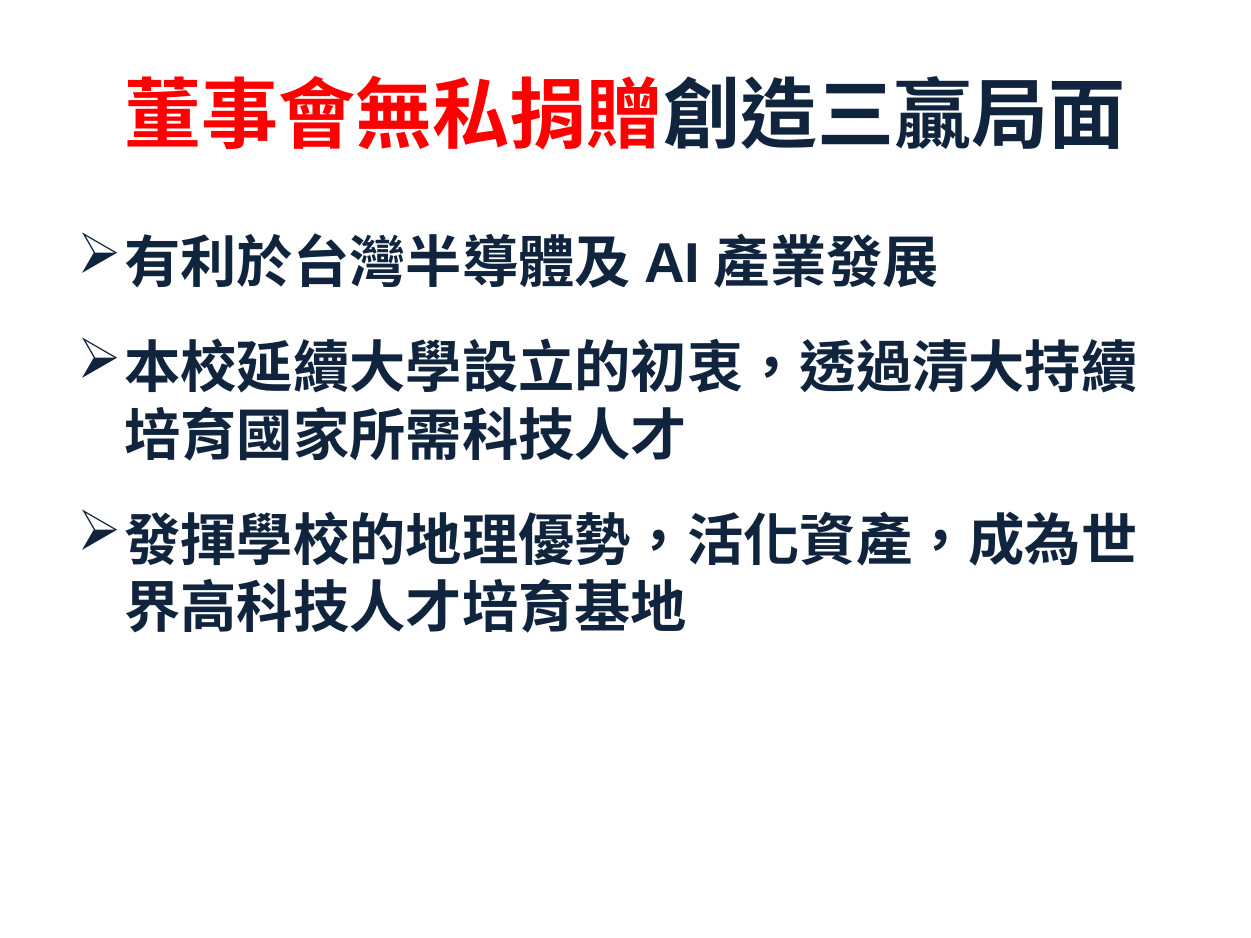

# 董事會無私捐贈創造三贏局面
有利於台灣半導體及AI產業發展
本校延續大學設立的初衷，透過清大持續培育國家所需科技人才
發揮學校的地理優勢，活化資產，成為世界高科技人才培育基地